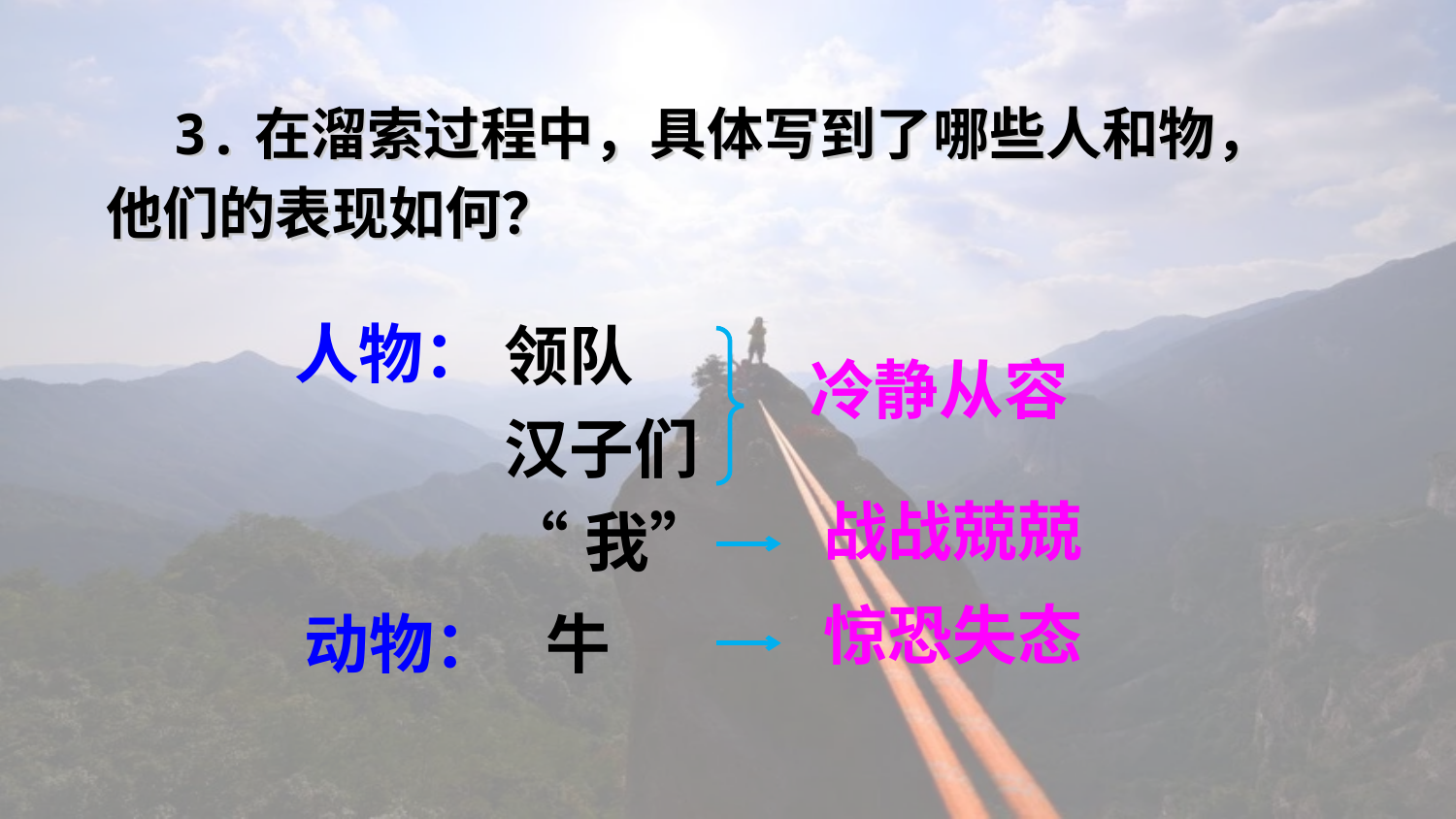

3.在溜索过程中，具体写到了哪些人和物，他们的表现如何？
领队
汉子们
“我”
人物：

冷静从容
战战兢兢
惊恐失态
牛
动物：